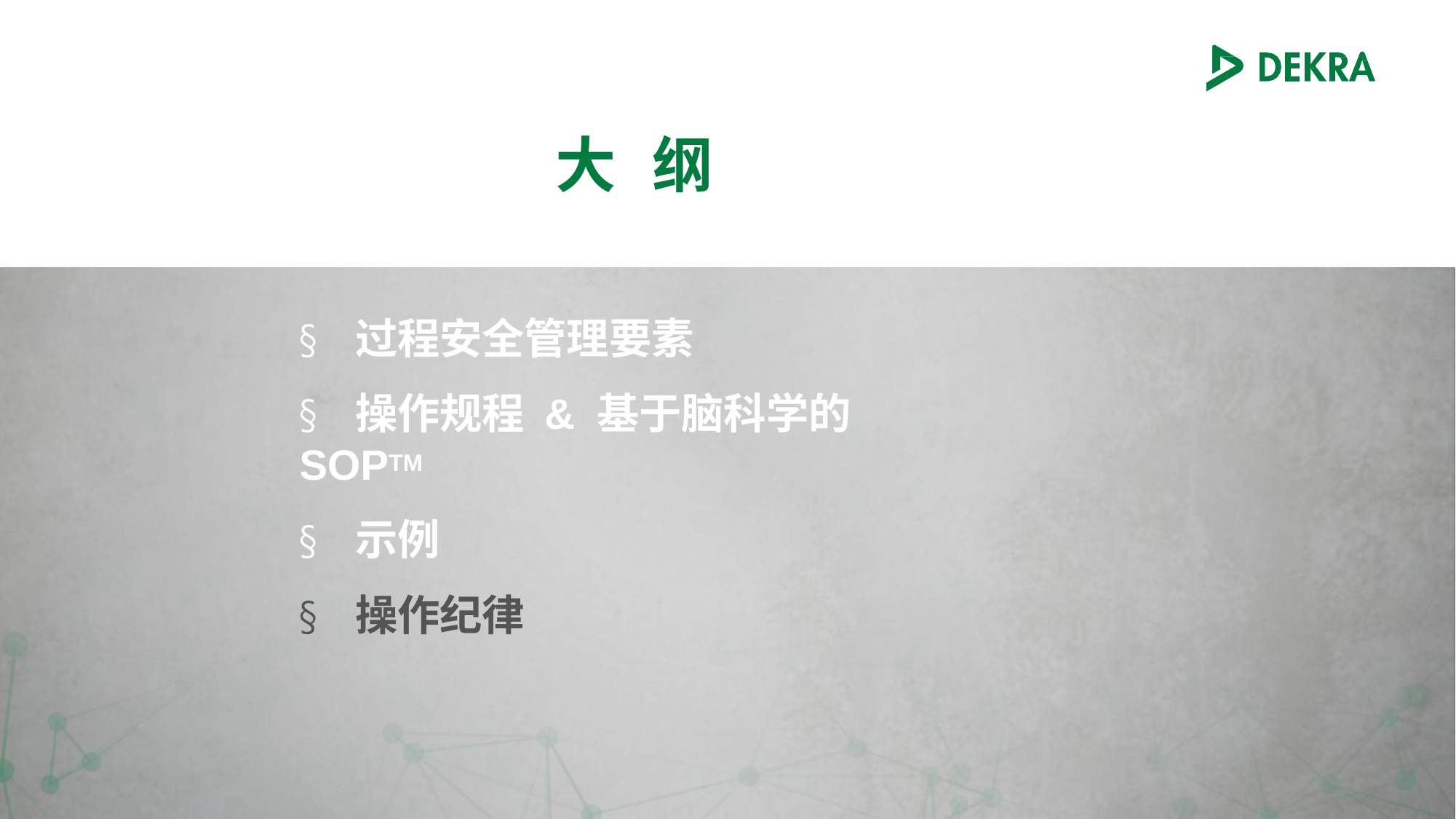

大	纲

§	过程安全管理要素
§	操作规程 & 基于脑科学的SOPTM
§	示例
§	操作纪律